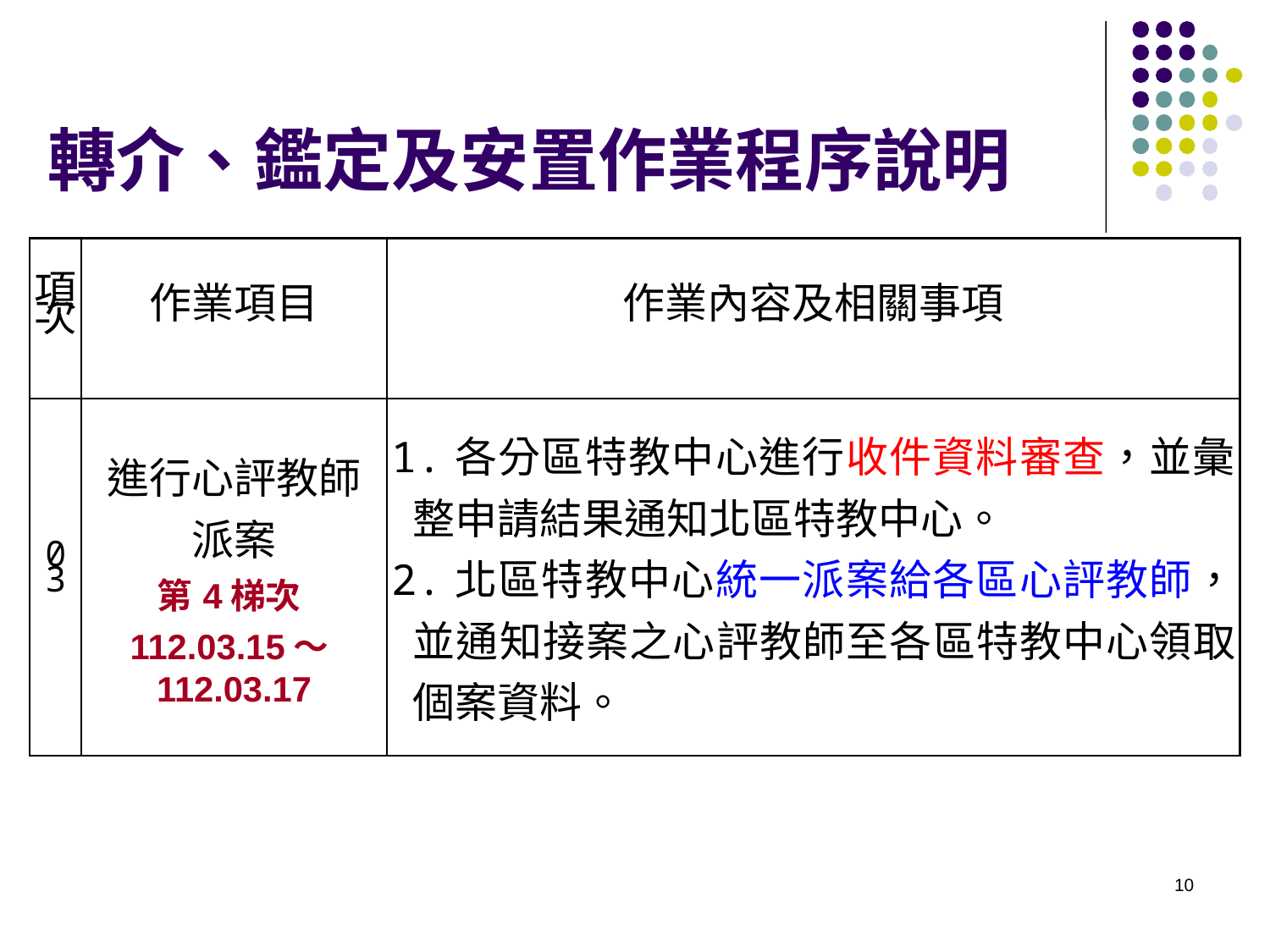

# 轉介、鑑定及安置作業程序說明
| 項次 | 作業項目 | 作業內容及相關事項 |
| --- | --- | --- |
| 03 | 進行心評教師 派案 第4梯次112.03.15～112.03.17 | 1.各分區特教中心進行收件資料審查，並彙整申請結果通知北區特教中心。 2.北區特教中心統一派案給各區心評教師，並通知接案之心評教師至各區特教中心領取個案資料。 |
10